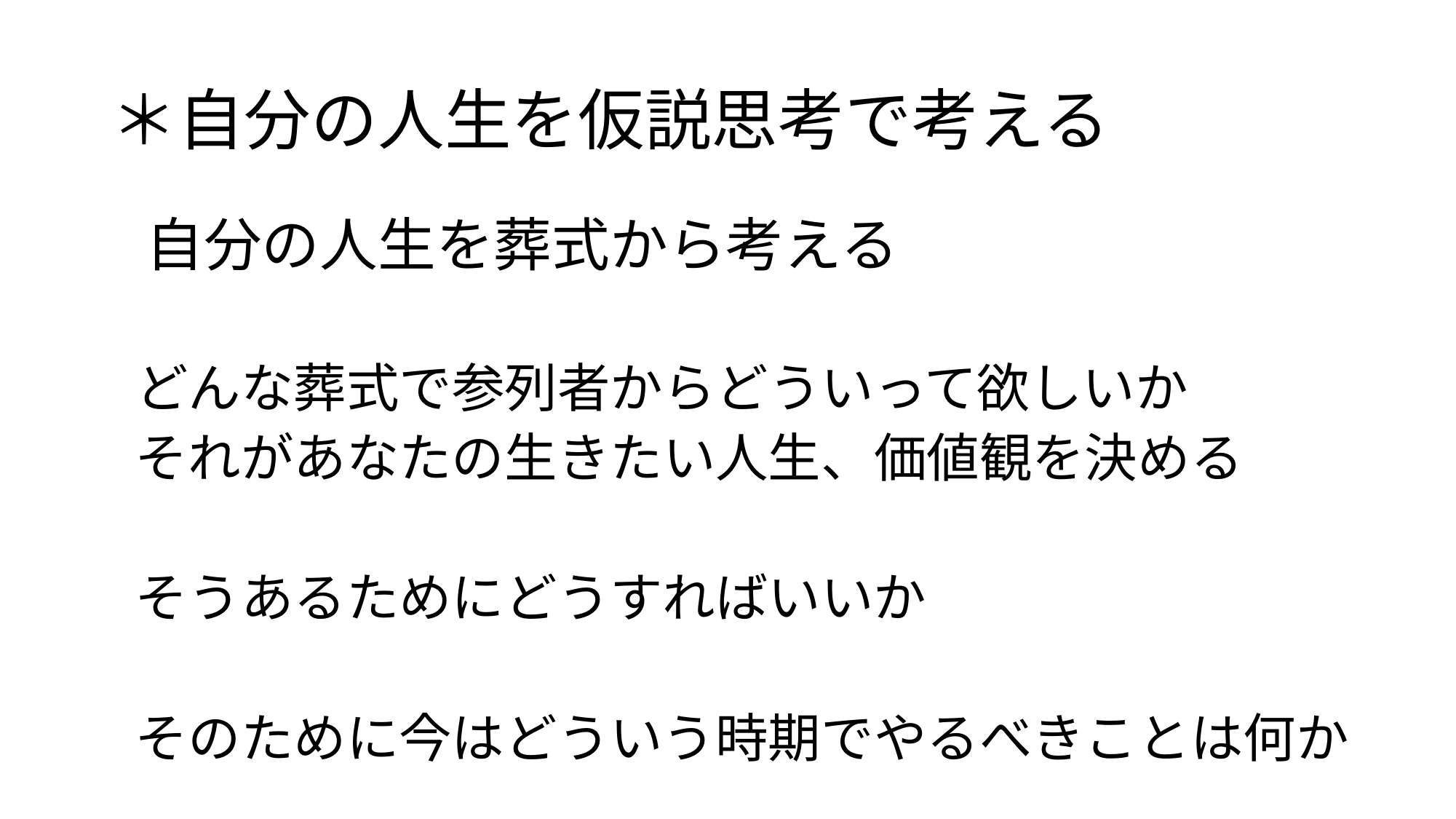

# ＊自分の人生を仮説思考で考える

　　自分の人生を葬式から考える

　　どんな葬式で参列者からどういって欲しいか
　　それがあなたの生きたい人生、価値観を決める

　　そうあるためにどうすればいいか

　　そのために今はどういう時期でやるべきことは何か